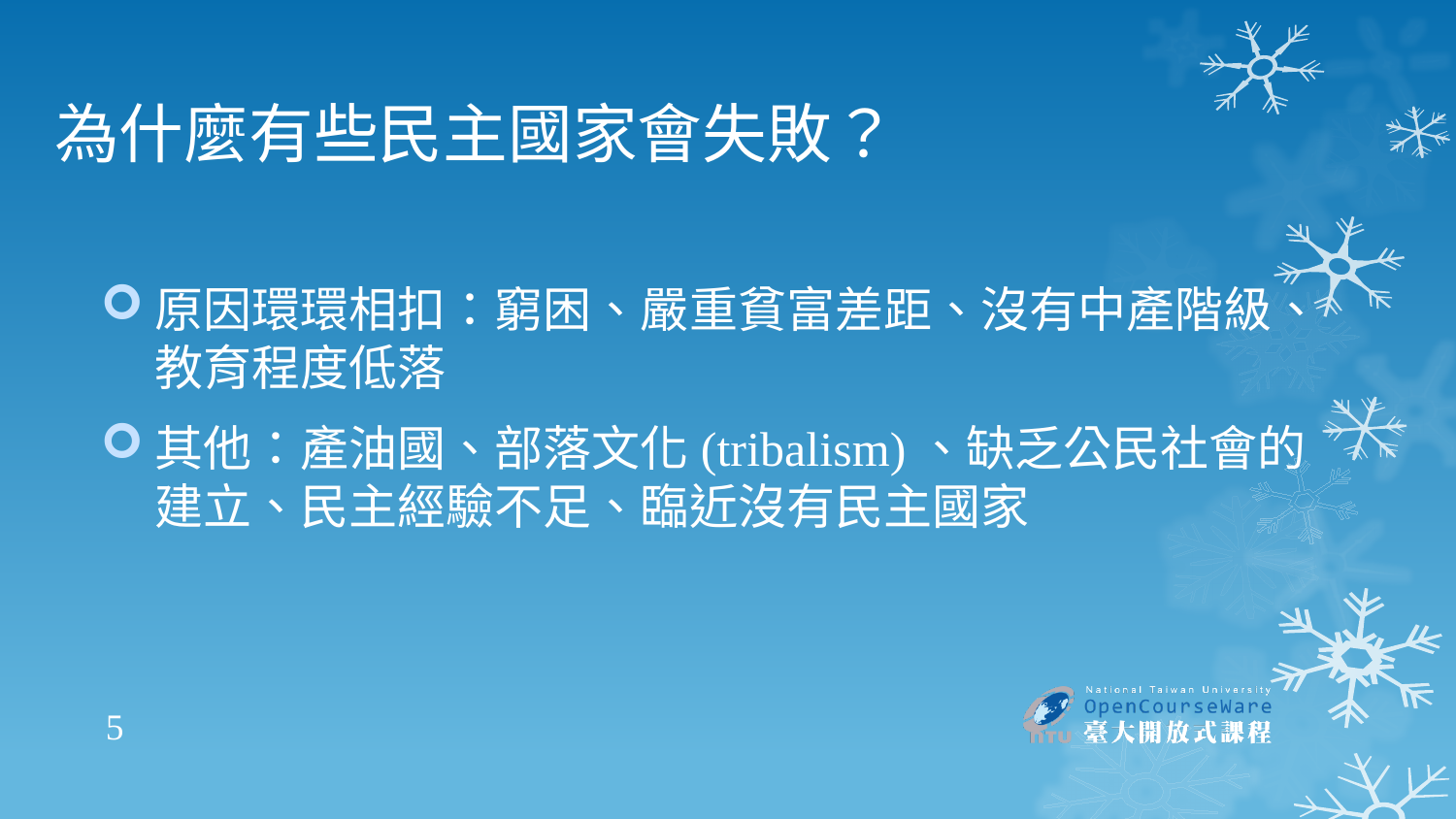

# 為什麼有些民主國家會失敗？
原因環環相扣：窮困、嚴重貧富差距、沒有中產階級、教育程度低落
其他：產油國、部落文化(tribalism)、缺乏公民社會的建立、民主經驗不足、臨近沒有民主國家

5